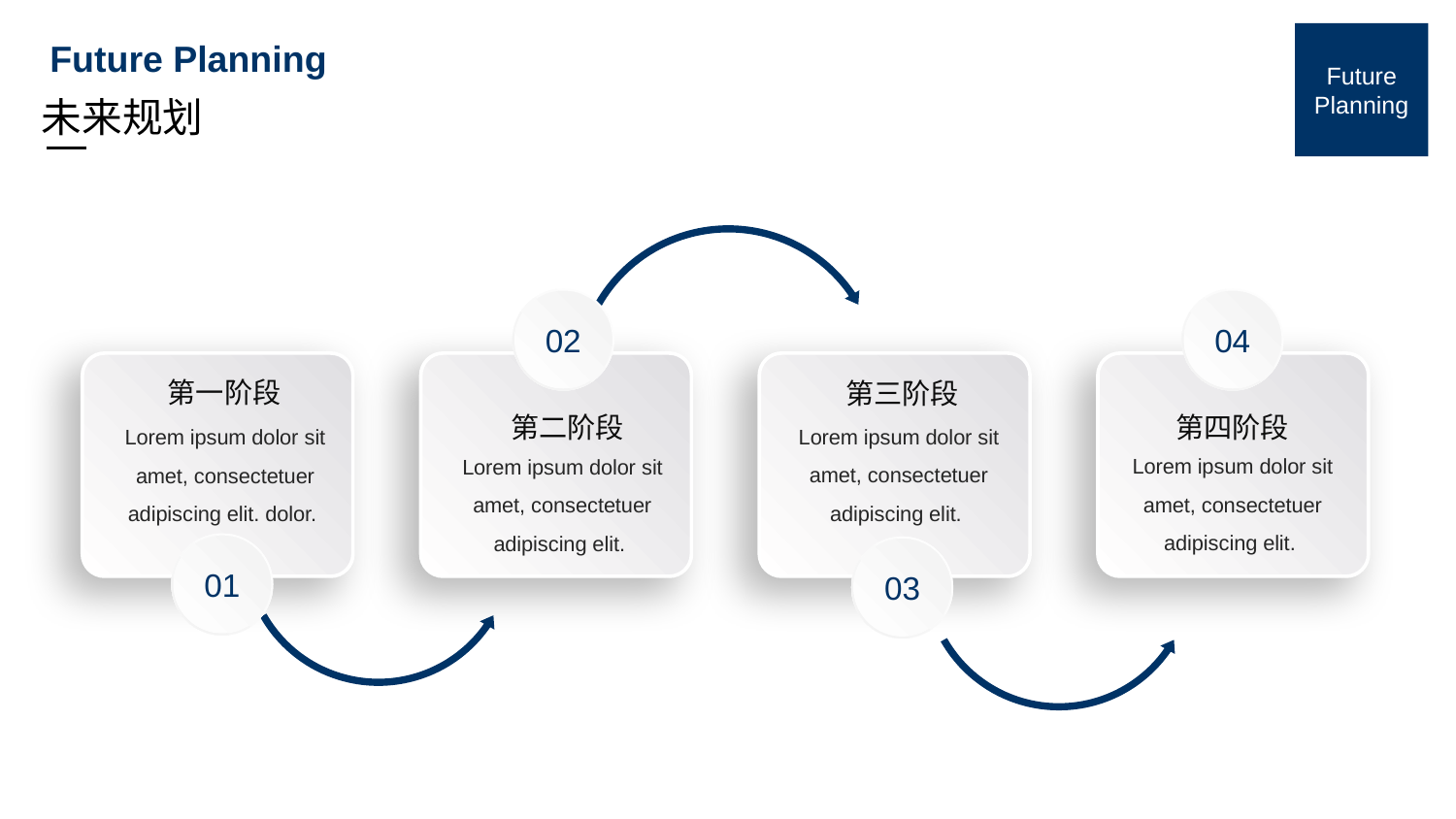

Future Planning
Future Planning
未来规划

04

02

第一阶段
第三阶段
第二阶段
第四阶段
Lorem ipsum dolor sit amet, consectetuer adipiscing elit.
Lorem ipsum dolor sit amet, consectetuer adipiscing elit. dolor.

Lorem ipsum dolor sit amet, consectetuer adipiscing elit.
Lorem ipsum dolor sit amet, consectetuer adipiscing elit.

01

03